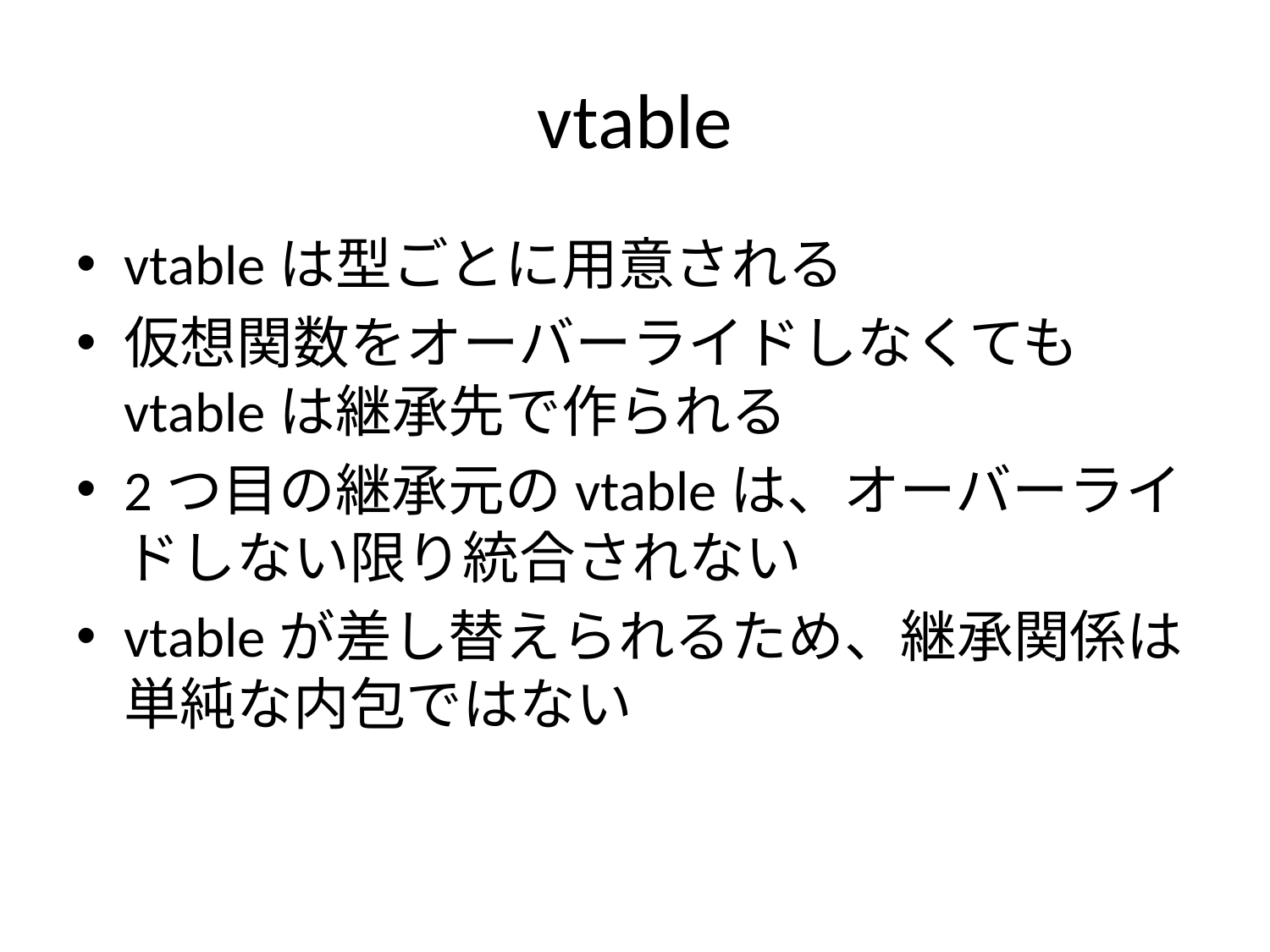

# vtable
vtableは型ごとに用意される
仮想関数をオーバーライドしなくてもvtableは継承先で作られる
2つ目の継承元のvtableは、オーバーライドしない限り統合されない
vtableが差し替えられるため、継承関係は単純な内包ではない